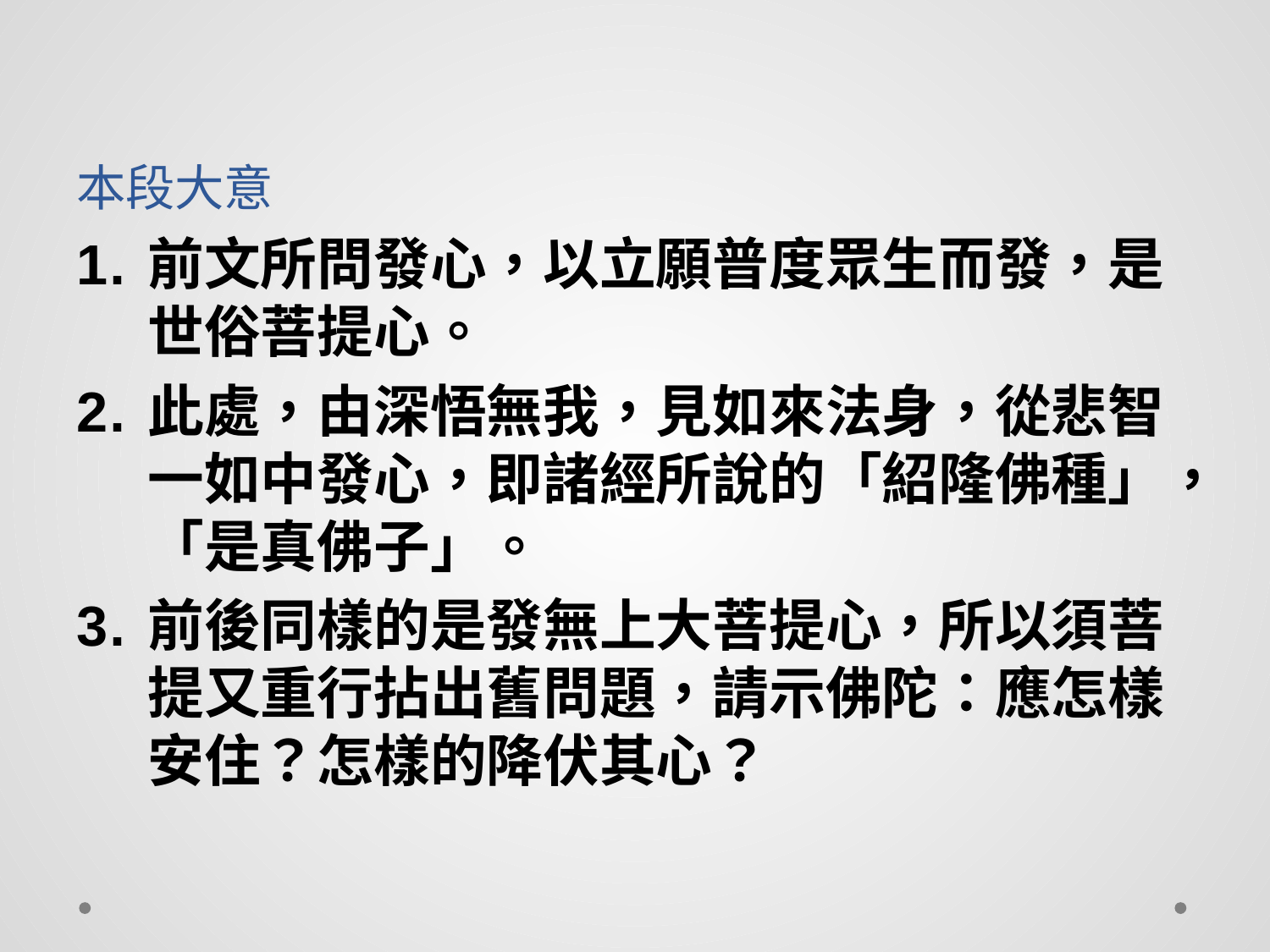

# 本段大意
前文所問發心，以立願普度眾生而發，是世俗菩提心。
此處，由深悟無我，見如來法身，從悲智一如中發心，即諸經所說的「紹隆佛種」，「是真佛子」。
前後同樣的是發無上大菩提心，所以須菩提又重行拈出舊問題，請示佛陀：應怎樣安住？怎樣的降伏其心？